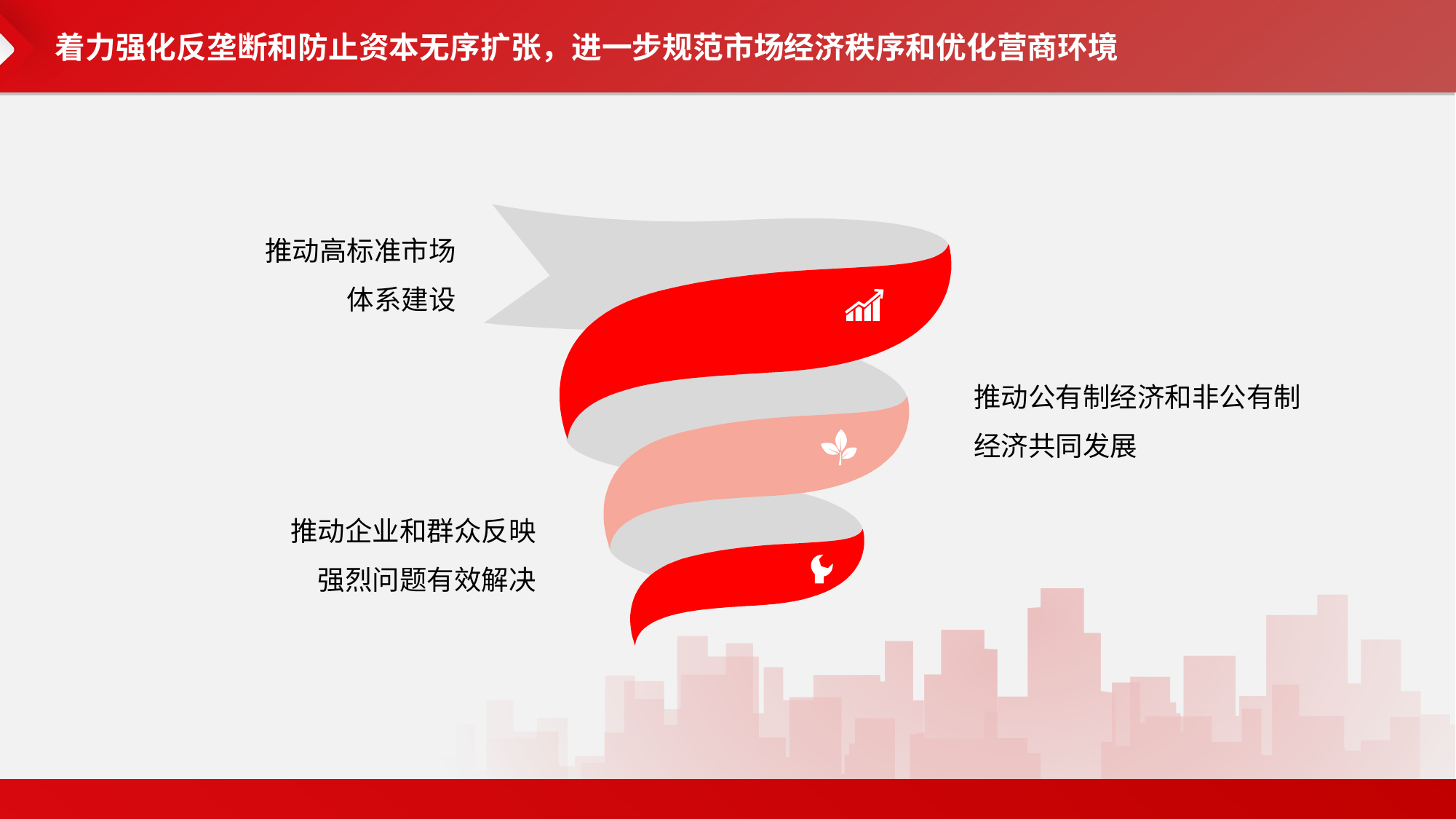

着力强化反垄断和防止资本无序扩张，进一步规范市场经济秩序和优化营商环境

推动高标准市场体系建设
推动公有制经济和非公有制经济共同发展
推动企业和群众反映强烈问题有效解决